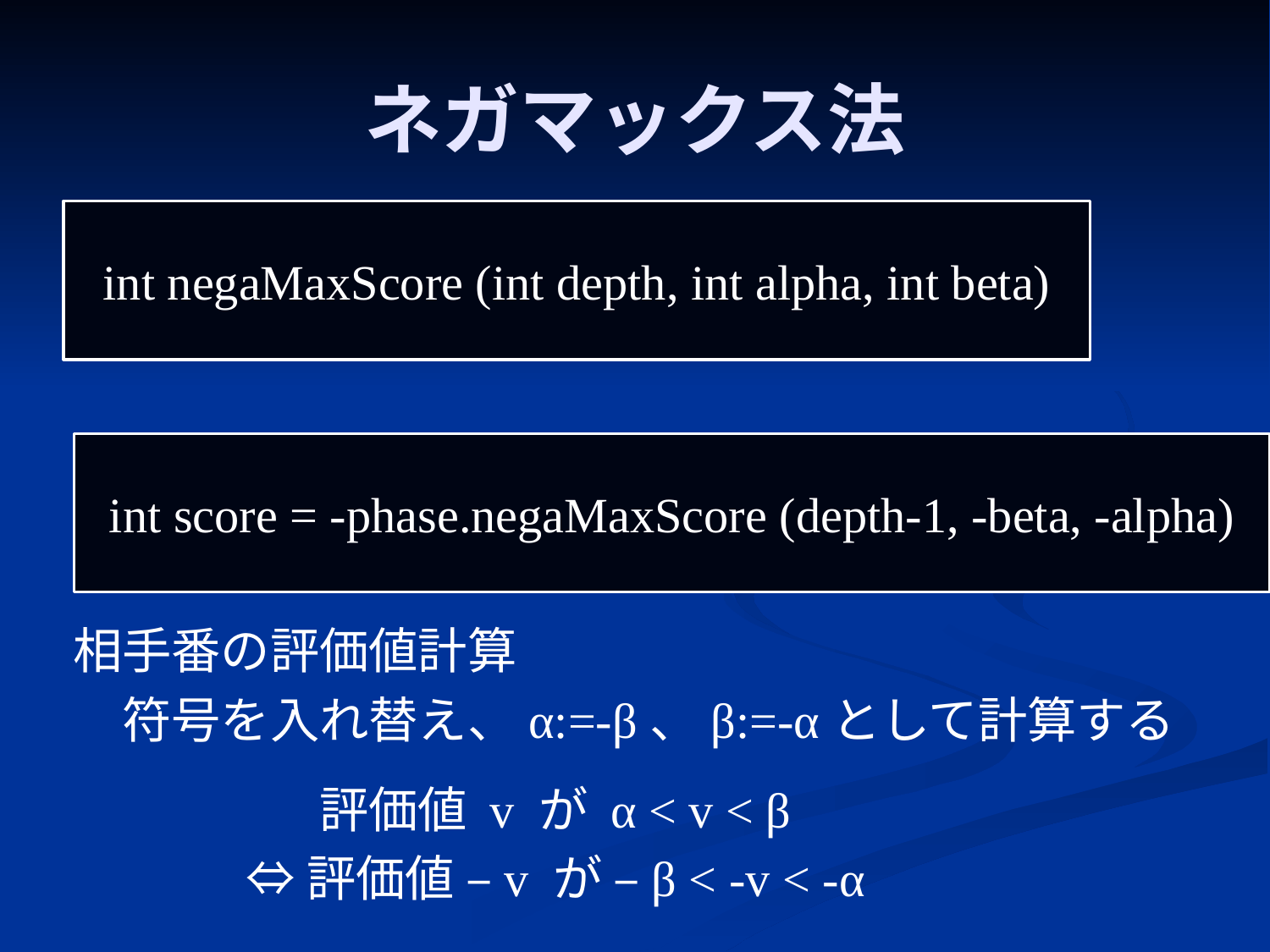

# ネガマックス法
int negaMaxScore (int depth, int alpha, int beta)
int score = -phase.negaMaxScore (depth-1, -beta, -alpha)
相手番の評価値計算
　符号を入れ替え、α:=-β、β:=-αとして計算する
評価値 v が α < v < β
⇔評価値 –v が –β < -v < -α